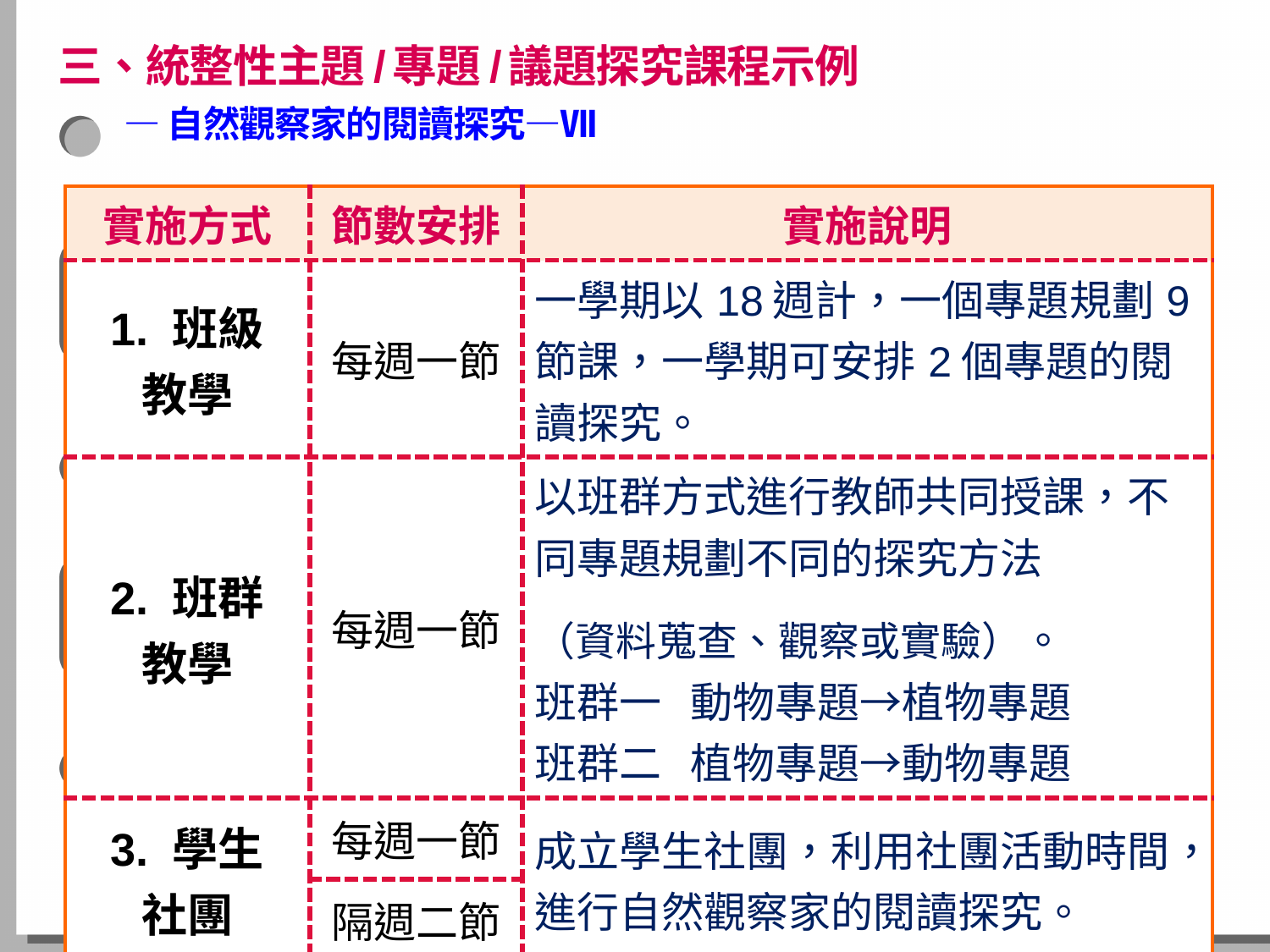

三、統整性主題/專題/議題探究課程示例
              —自然觀察家的閱讀探究—Ⅶ
| 實施方式 | 節數安排 | 實施說明 |
| --- | --- | --- |
| 1. 班級 教學 | 每週一節 | 一學期以18週計，一個專題規劃9節課，一學期可安排2個專題的閱讀探究。 |
| 2. 班群 教學 | 每週一節 | 以班群方式進行教師共同授課，不同專題規劃不同的探究方法 （資料蒐查、觀察或實驗）。 班群一 動物專題→植物專題 班群二 植物專題→動物專題 |
| 3. 學生 社團 | 每週一節 | 成立學生社團，利用社團活動時間，進行自然觀察家的閱讀探究。 |
|  | 隔週二節 |  |